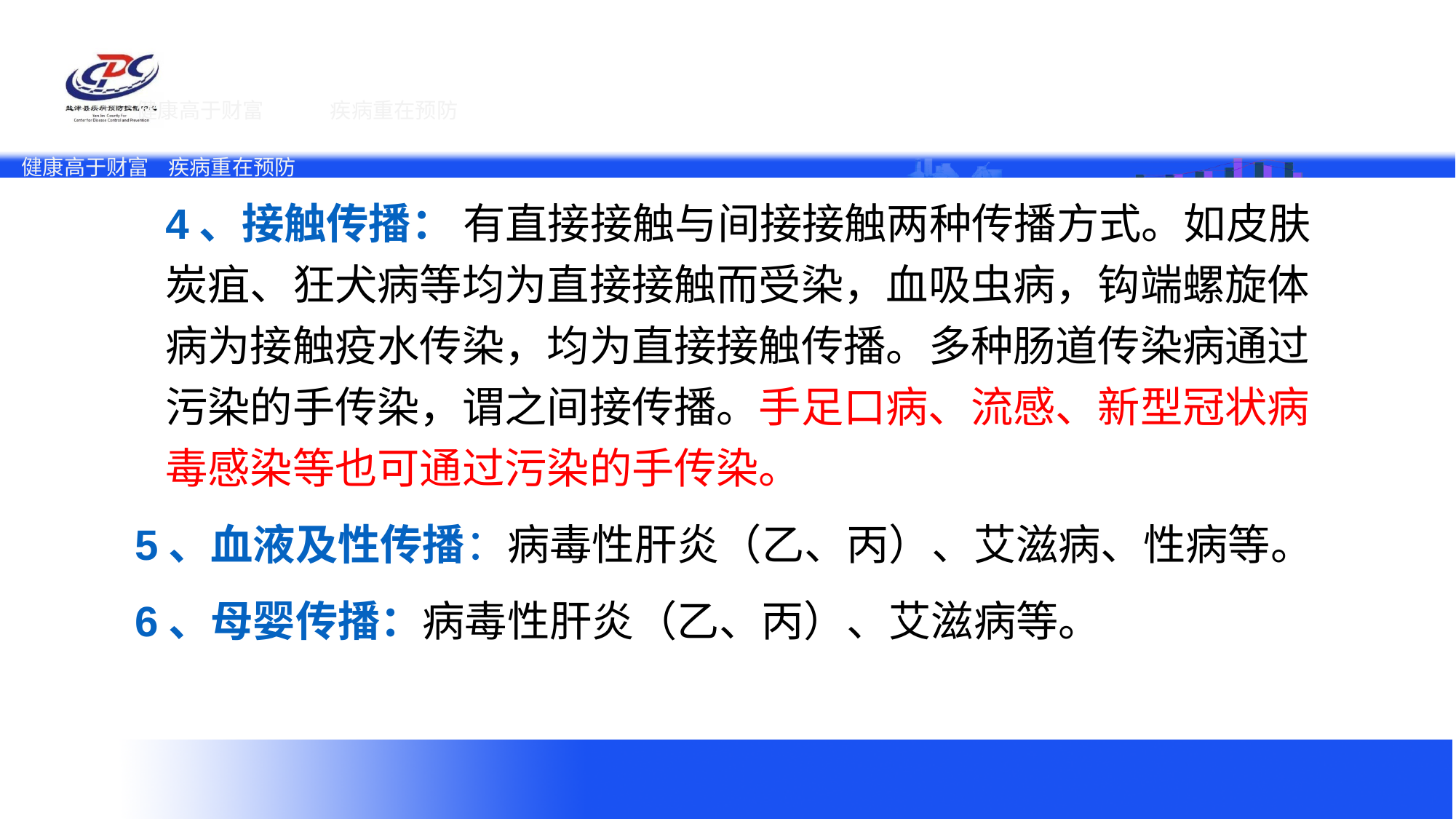

4、接触传播： 有直接接触与间接接触两种传播方式。如皮肤炭疽、狂犬病等均为直接接触而受染，血吸虫病，钩端螺旋体病为接触疫水传染，均为直接接触传播。多种肠道传染病通过污染的手传染，谓之间接传播。手足口病、流感、新型冠状病毒感染等也可通过污染的手传染。
  5、血液及性传播：病毒性肝炎（乙、丙）、艾滋病、性病等。
  6、母婴传播：病毒性肝炎（乙、丙）、艾滋病等。